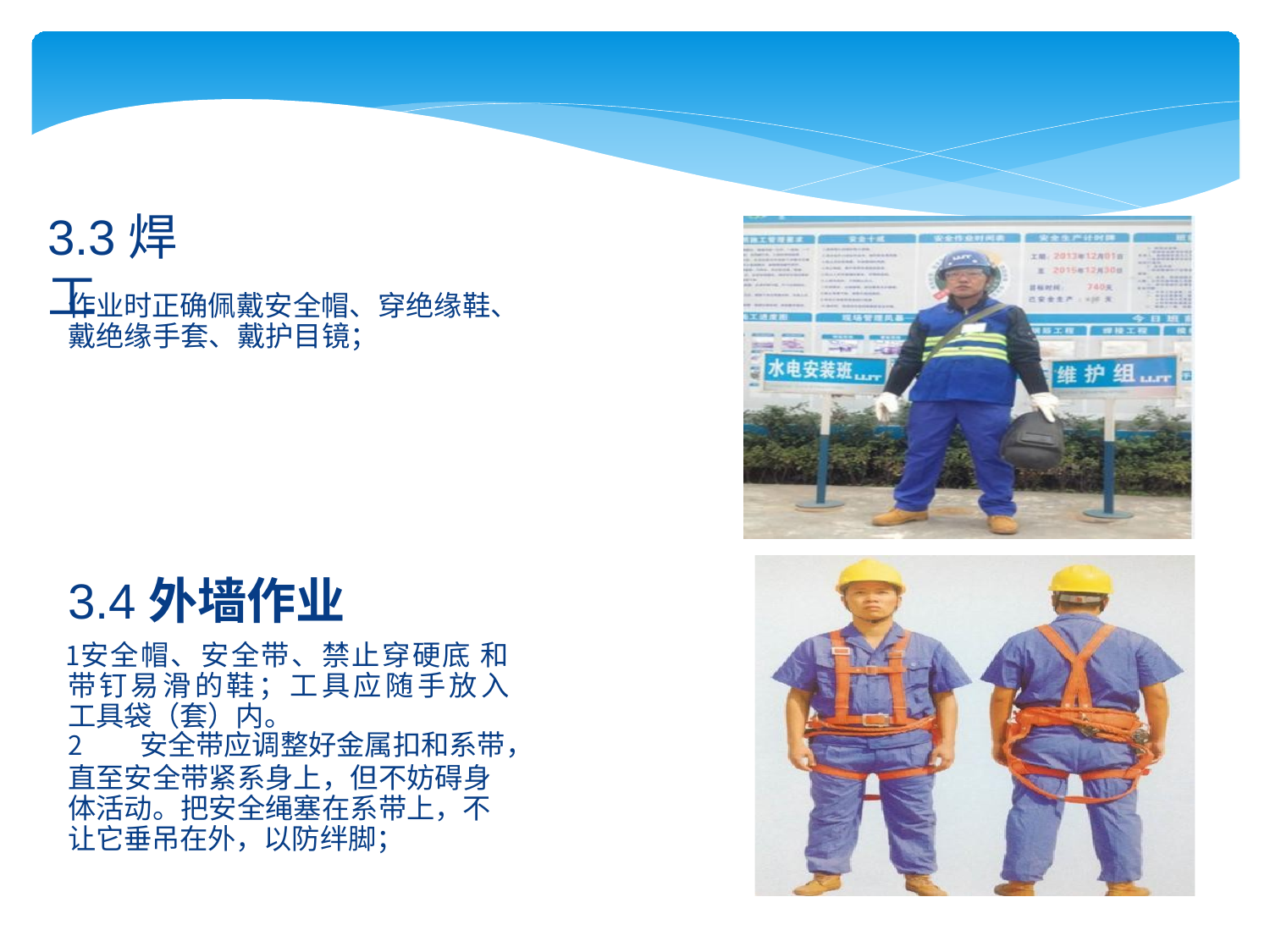

# 3.3焊工

作业时正确佩戴安全帽、穿绝缘鞋、 戴绝缘手套、戴护目镜；
3.4外墙作业
安全帽、安全带、禁止穿硬底 和带钉易滑的鞋；工具应随手放入 工具袋（套）内。
安全带应调整好金属扣和系带，
直至安全带紧系身上，但不妨碍身 体活动。把安全绳塞在系带上，不 让它垂吊在外，以防绊脚；